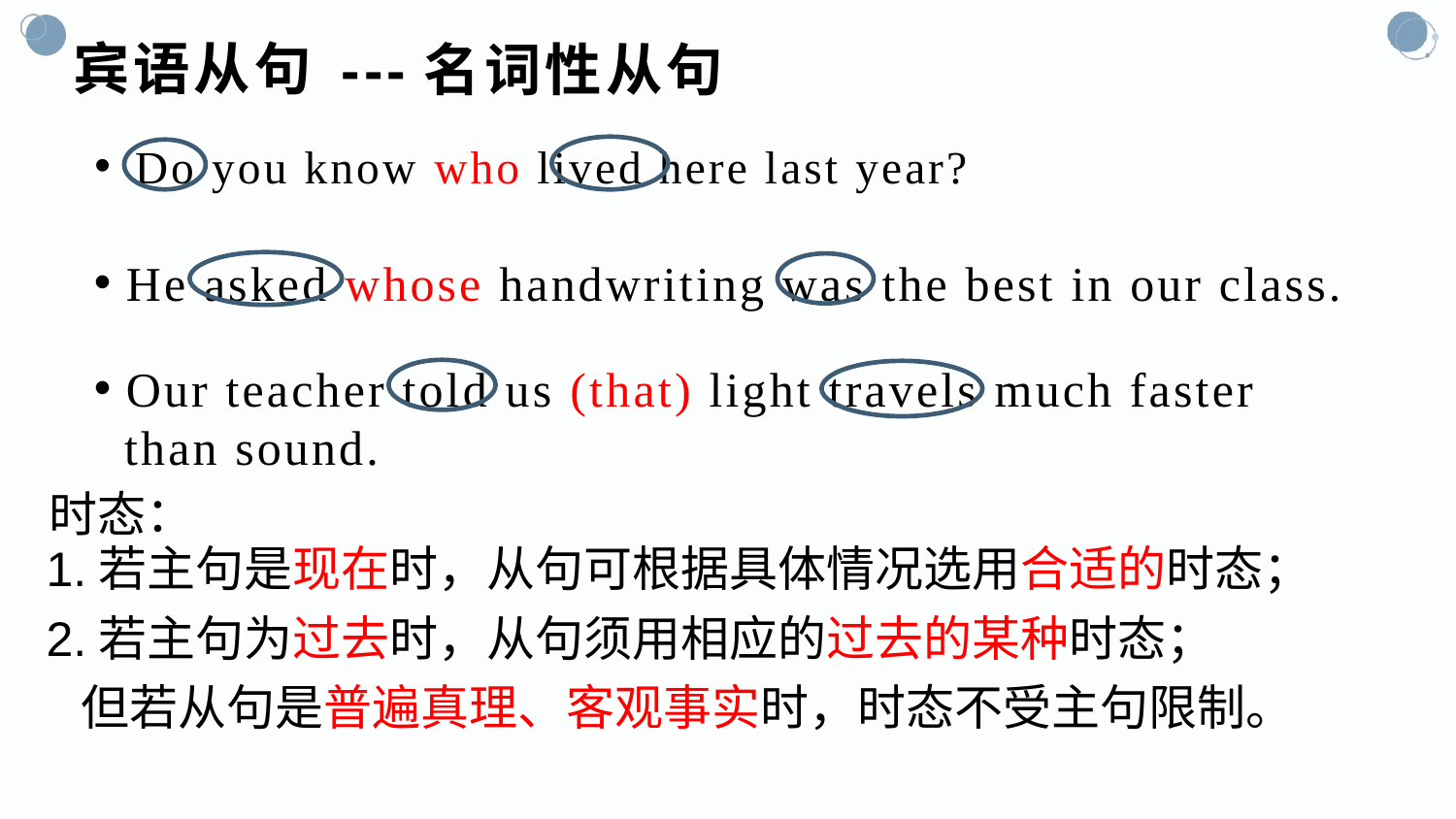

宾语从句
---名词性从句
 Do you know who lived here last year?

 He asked whose handwriting was the best in our class.

 Our teacher told us (that) light travels much faster
  than sound.

时态：
1.若主句是现在时，从句可根据具体情况选用合适的时态；
2.若主句为过去时，从句须用相应的过去的某种时态；
  但若从句是普遍真理、客观事实时，时态不受主句限制。